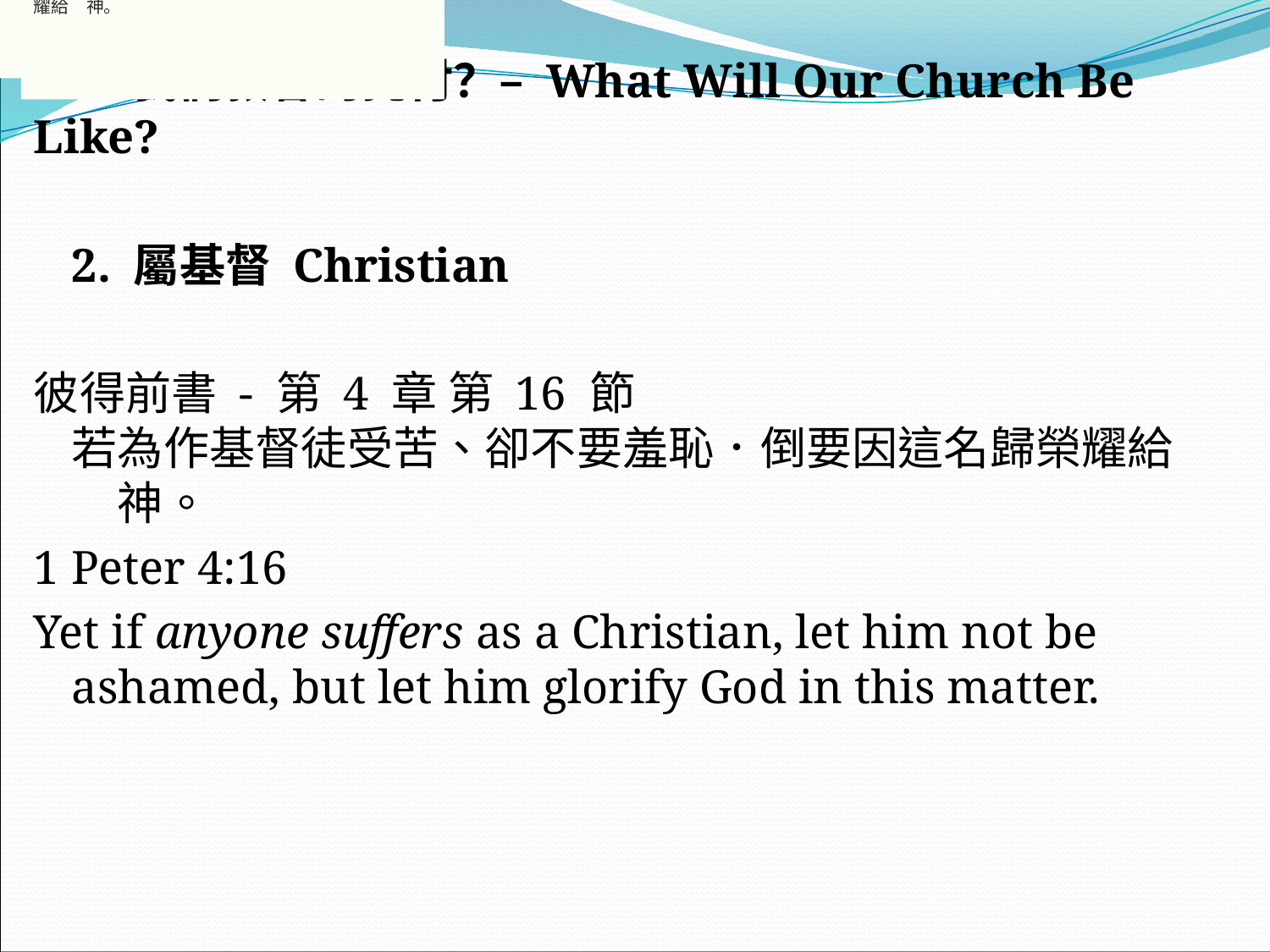

彼得前書 - 第 4 章 第 16 節
若為作基督徒受苦、卻不要羞恥．倒要因這名歸榮耀給　神。

彼得前書 - 第 4 章 第 16 節
若為作基督徒受苦、卻不要羞恥．倒要因這名歸榮耀給　神。

III. 我們教會的托付？– What Will Our Church Be Like?

	2. 屬基督 Christian

彼得前書 - 第 4 章 第 16 節
若為作基督徒受苦、卻不要羞恥．倒要因這名歸榮耀給　神。
1 Peter 4:16
Yet if anyone suffers as a Christian, let him not be ashamed, but let him glorify God in this matter.
#